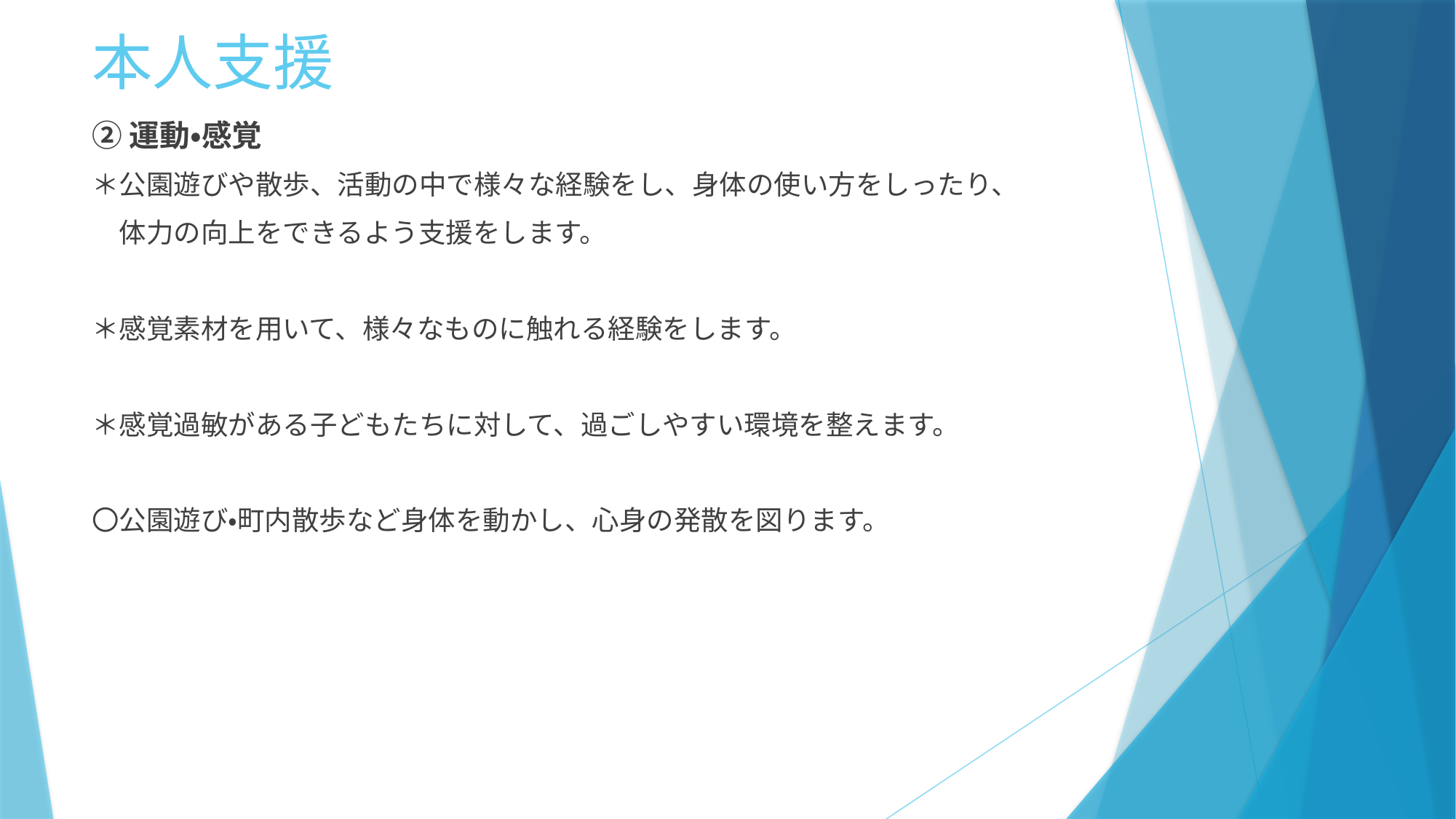

# 本人支援
②運動・感覚
＊公園遊びや散歩、活動の中で様々な経験をし、身体の使い方をしったり、
　体力の向上をできるよう支援をします。

＊感覚素材を用いて、様々なものに触れる経験をします。

＊感覚過敏がある子どもたちに対して、過ごしやすい環境を整えます。

〇公園遊び・町内散歩など身体を動かし、心身の発散を図ります。